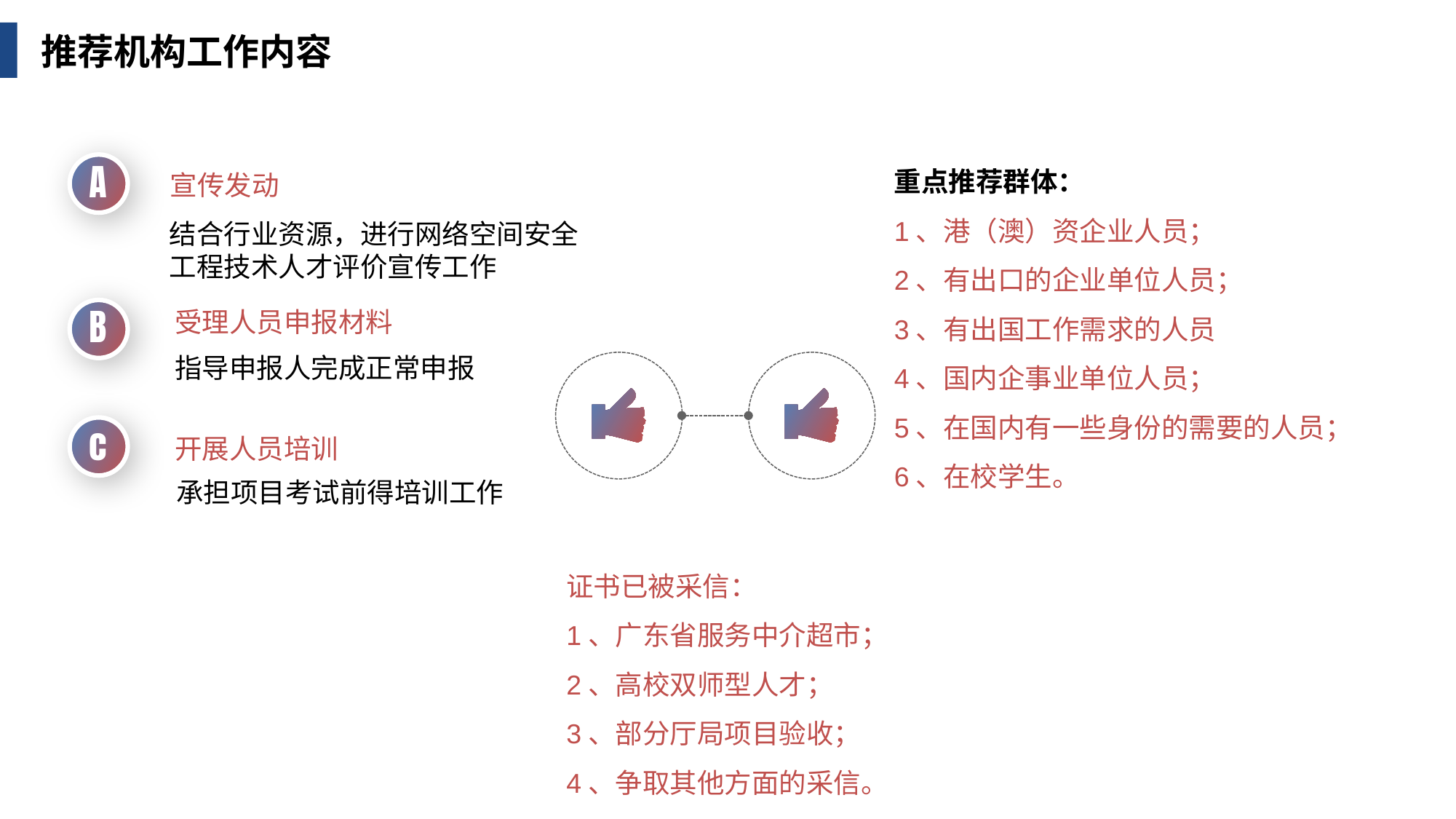

推荐机构工作内容
重点推荐群体：
1、港（澳）资企业人员；
2、有出口的企业单位人员；
3、有出国工作需求的人员
4、国内企事业单位人员；
5、在国内有一些身份的需要的人员；
6、在校学生。

A
宣传发动
结合行业资源，进行网络空间安全工程技术人才评价宣传工作

B
受理人员申报材料
指导申报人完成正常申报

c
开展人员培训
承担项目考试前得培训工作
证书已被采信：
1、广东省服务中介超市；
2、高校双师型人才；
3、部分厅局项目验收；
4、争取其他方面的采信。